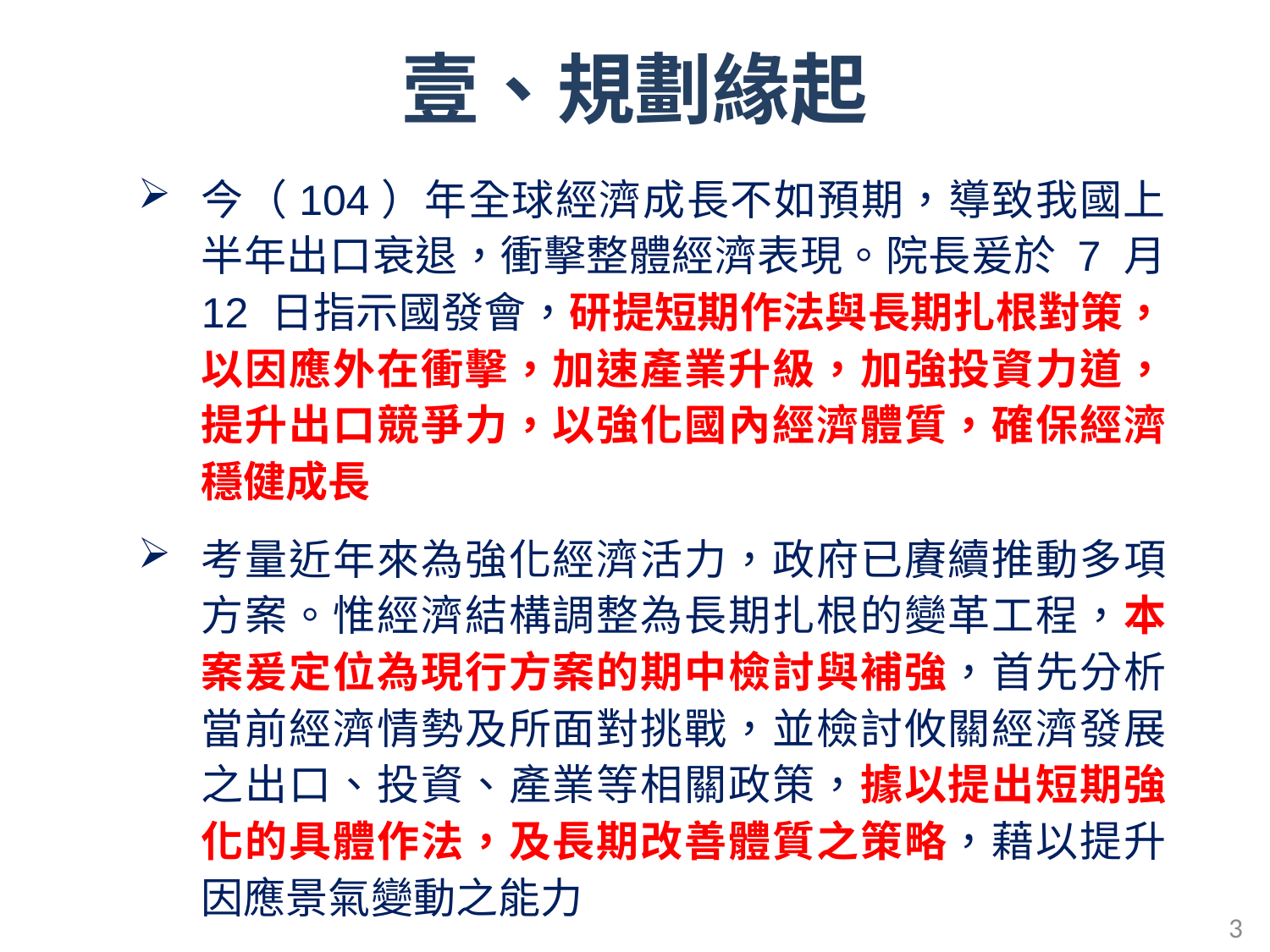

壹、規劃緣起
今（104）年全球經濟成長不如預期，導致我國上半年出口衰退，衝擊整體經濟表現。院長爰於 7 月 12 日指示國發會，研提短期作法與長期扎根對策，以因應外在衝擊，加速產業升級，加強投資力道，提升出口競爭力，以強化國內經濟體質，確保經濟穩健成長
考量近年來為強化經濟活力，政府已賡續推動多項方案。惟經濟結構調整為長期扎根的變革工程，本案爰定位為現行方案的期中檢討與補強，首先分析當前經濟情勢及所面對挑戰，並檢討攸關經濟發展之出口、投資、產業等相關政策，據以提出短期強化的具體作法，及長期改善體質之策略，藉以提升因應景氣變動之能力
3